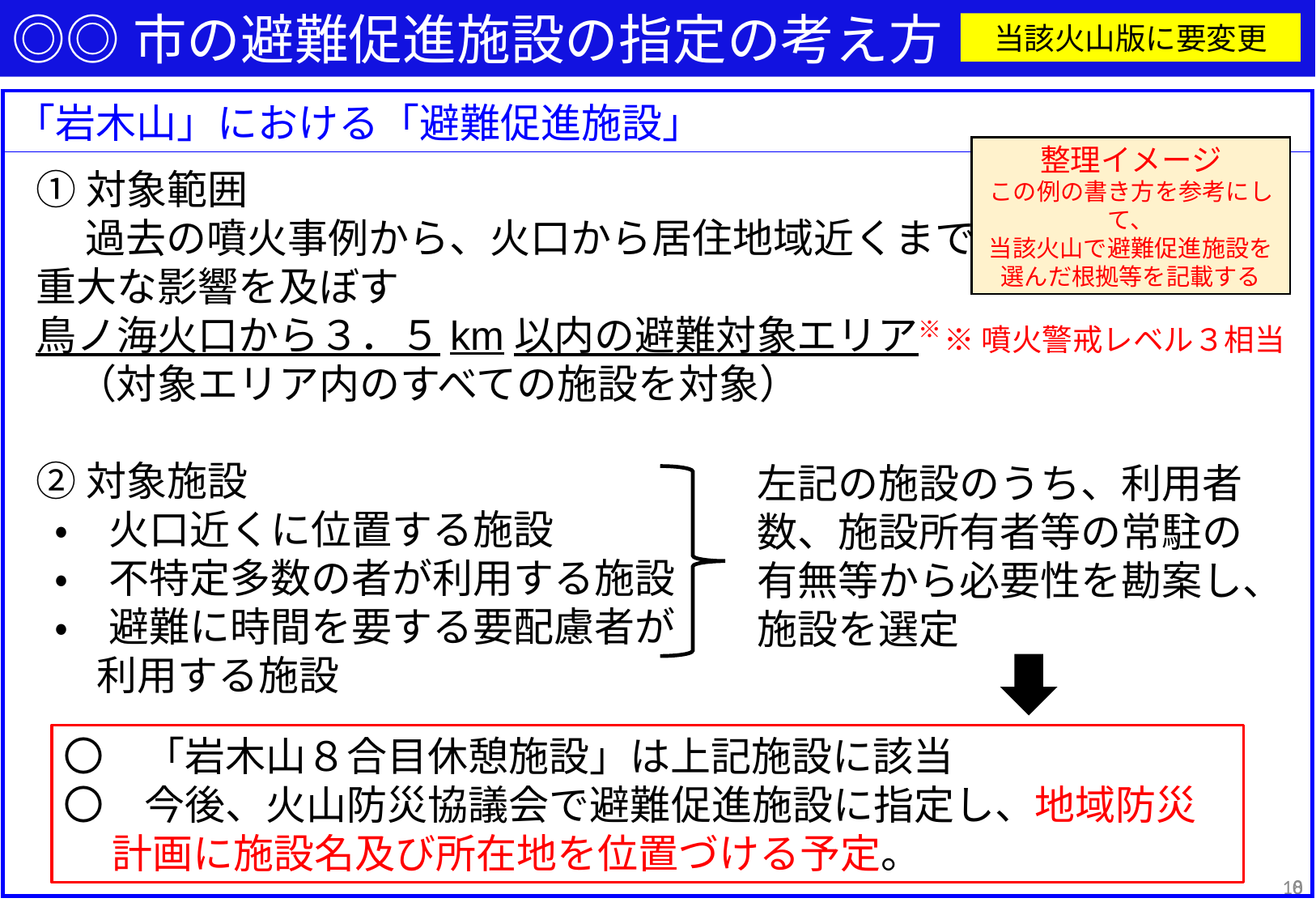

◎◎市の避難促進施設の指定の考え方
当該火山版に要変更

「岩木山」における「避難促進施設」
整理イメージ
この例の書き方を参考にして、
当該火山で避難促進施設を
選んだ根拠等を記載する
①対象範囲
　 過去の噴火事例から、火口から居住地域近くまで
重大な影響を及ぼす
鳥ノ海火口から３．５km以内の避難対象エリア※
　（対象エリア内のすべての施設を対象）

②対象施設
 ・　火口近くに位置する施設
 ・　不特定多数の者が利用する施設
 ・　避難に時間を要する要配慮者が
利用する施設
※噴火警戒レベル３相当
左記の施設のうち、利用者数、施設所有者等の常駐の有無等から必要性を勘案し、施設を選定

〇　「岩木山８合目休憩施設」は上記施設に該当
〇　今後、火山防災協議会で避難促進施設に指定し、地域防災計画に施設名及び所在地を位置づける予定。
10
8